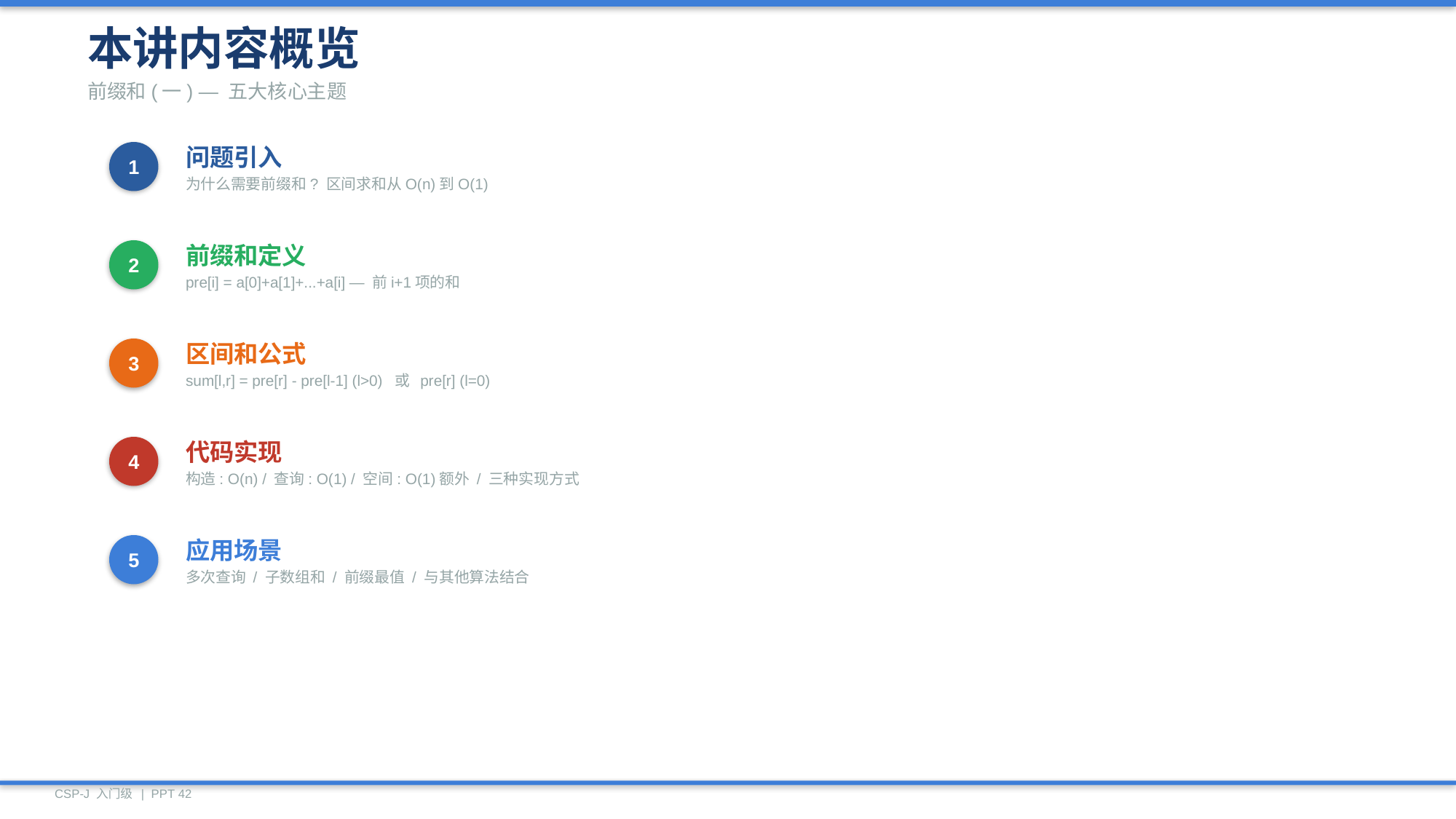

本讲内容概览
前缀和(一) — 五大核心主题
1
问题引入
为什么需要前缀和? 区间求和从O(n)到O(1)
2
前缀和定义
pre[i] = a[0]+a[1]+...+a[i] — 前i+1项的和
3
区间和公式
sum[l,r] = pre[r] - pre[l-1] (l>0)  或  pre[r] (l=0)
4
代码实现
构造: O(n) / 查询: O(1) / 空间: O(1)额外 / 三种实现方式
5
应用场景
多次查询 / 子数组和 / 前缀最值 / 与其他算法结合

CSP-J 入门级  |  PPT 42